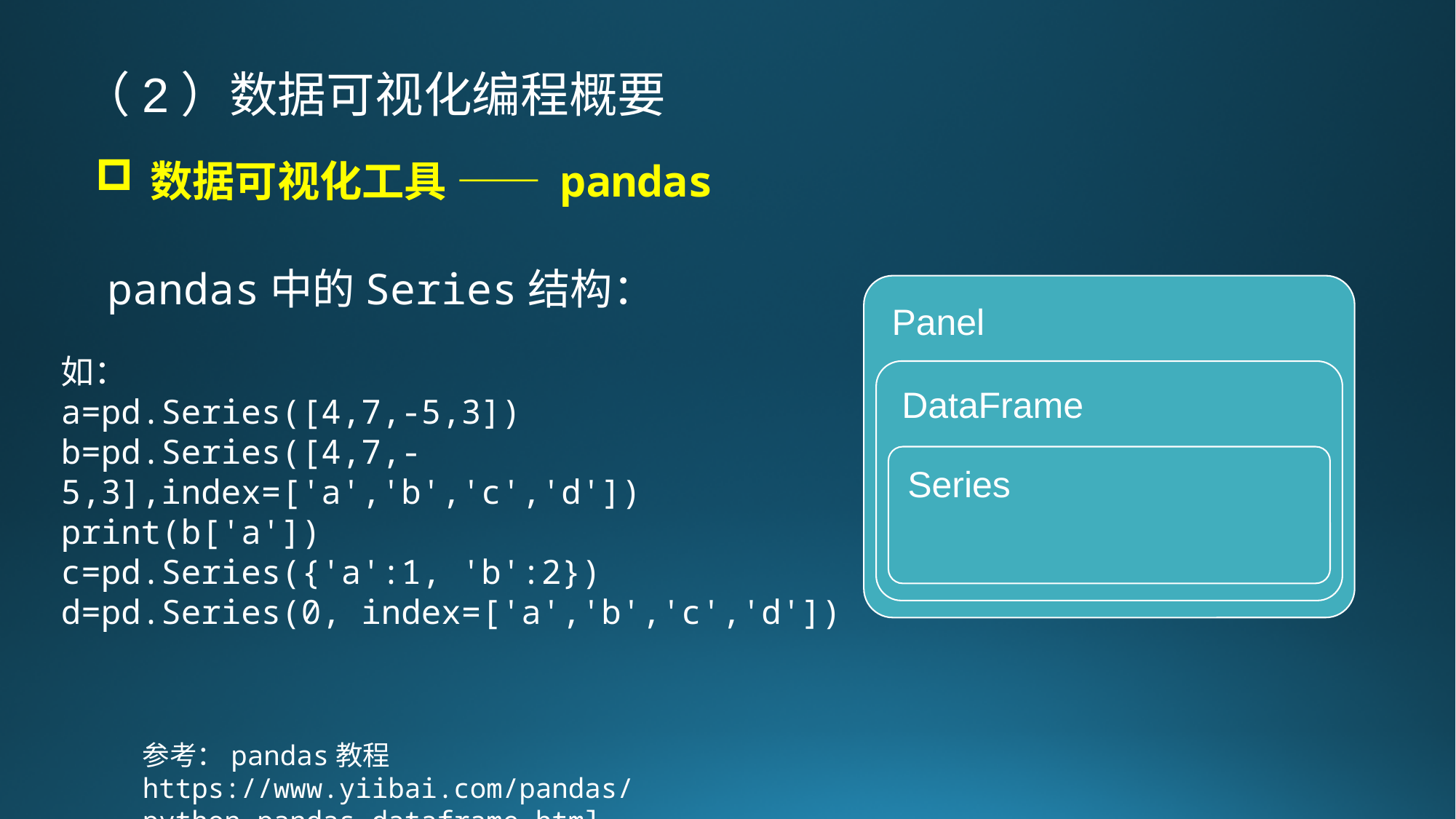

（2）数据可视化编程概要
数据可视化工具 —— pandas
pandas中的Series结构：
Panel
DataFrame
Series
如：
a=pd.Series([4,7,-5,3])
b=pd.Series([4,7,-5,3],index=['a','b','c','d'])
print(b['a'])
c=pd.Series({'a':1, 'b':2})
d=pd.Series(0, index=['a','b','c','d'])
参考：pandas教程
https://www.yiibai.com/pandas/python_pandas_dataframe.html